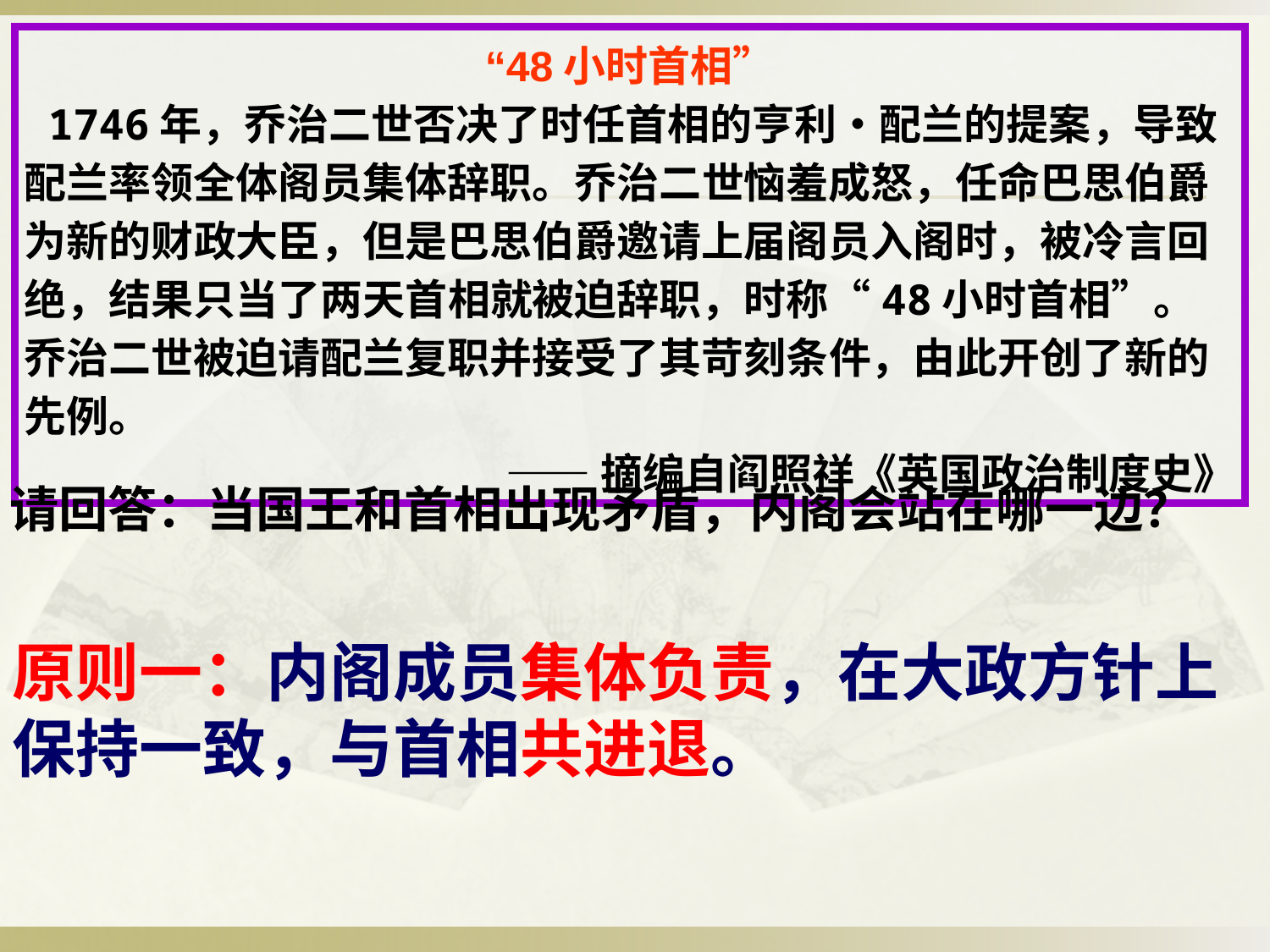

“48小时首相”
  1746年，乔治二世否决了时任首相的亨利•配兰的提案，导致配兰率领全体阁员集体辞职。乔治二世恼羞成怒，任命巴思伯爵为新的财政大臣，但是巴思伯爵邀请上届阁员入阁时，被冷言回绝，结果只当了两天首相就被迫辞职，时称“48小时首相”。乔治二世被迫请配兰复职并接受了其苛刻条件，由此开创了新的先例。
——摘编自阎照祥《英国政治制度史》
请回答：当国王和首相出现矛盾，内阁会站在哪一边？
原则一：内阁成员集体负责，在大政方针上保持一致，与首相共进退。